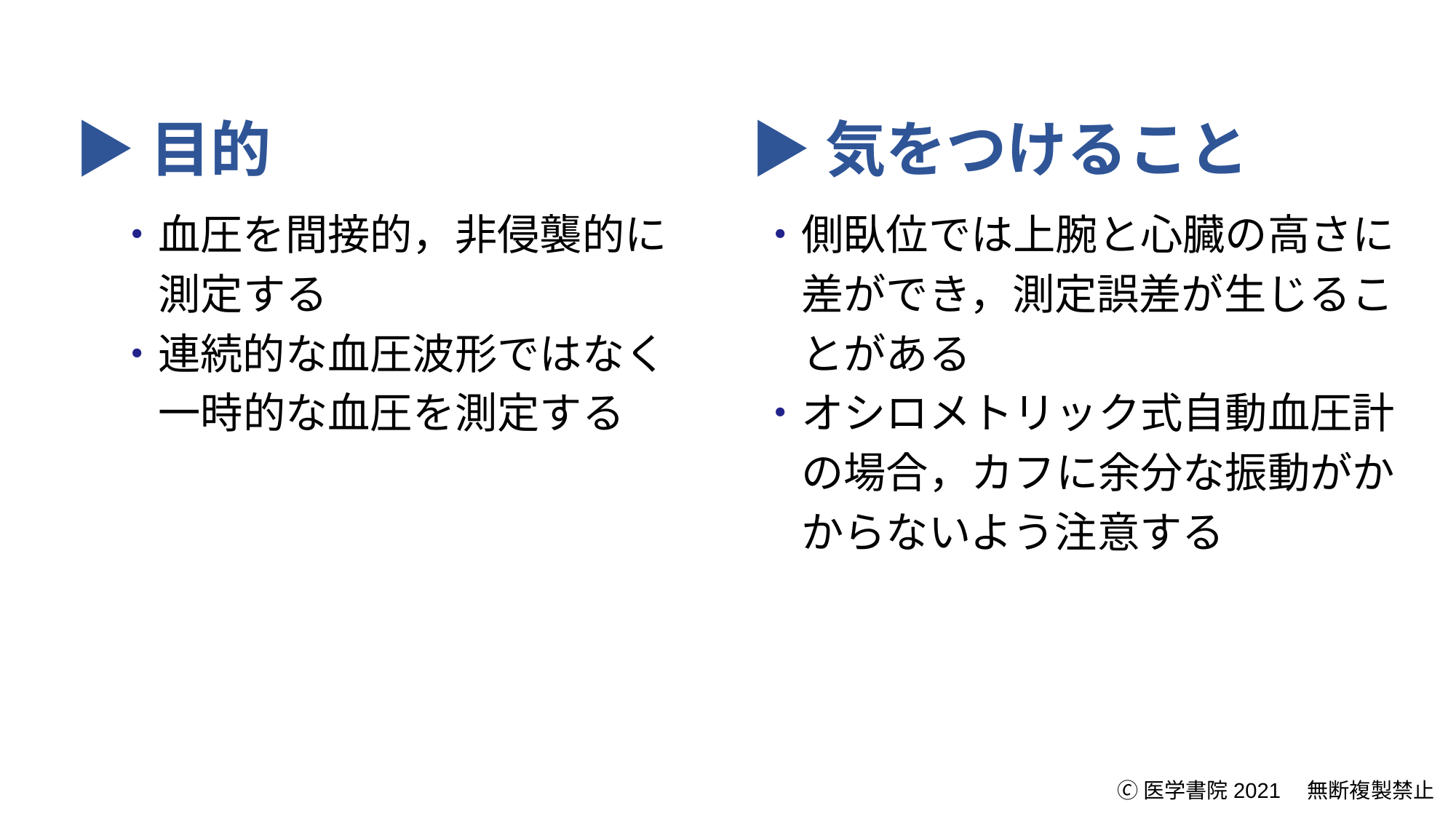

▶目的
▶気をつけること
・血圧を間接的，非侵襲的に
　測定する
・連続的な血圧波形ではなく
　一時的な血圧を測定する

・側臥位では上腕と心臓の高さに
　差ができ，測定誤差が生じるこ
　とがある
・オシロメトリック式自動血圧計
　の場合，カフに余分な振動がか
　からないよう注意する
🄫医学書院2021　無断複製禁止